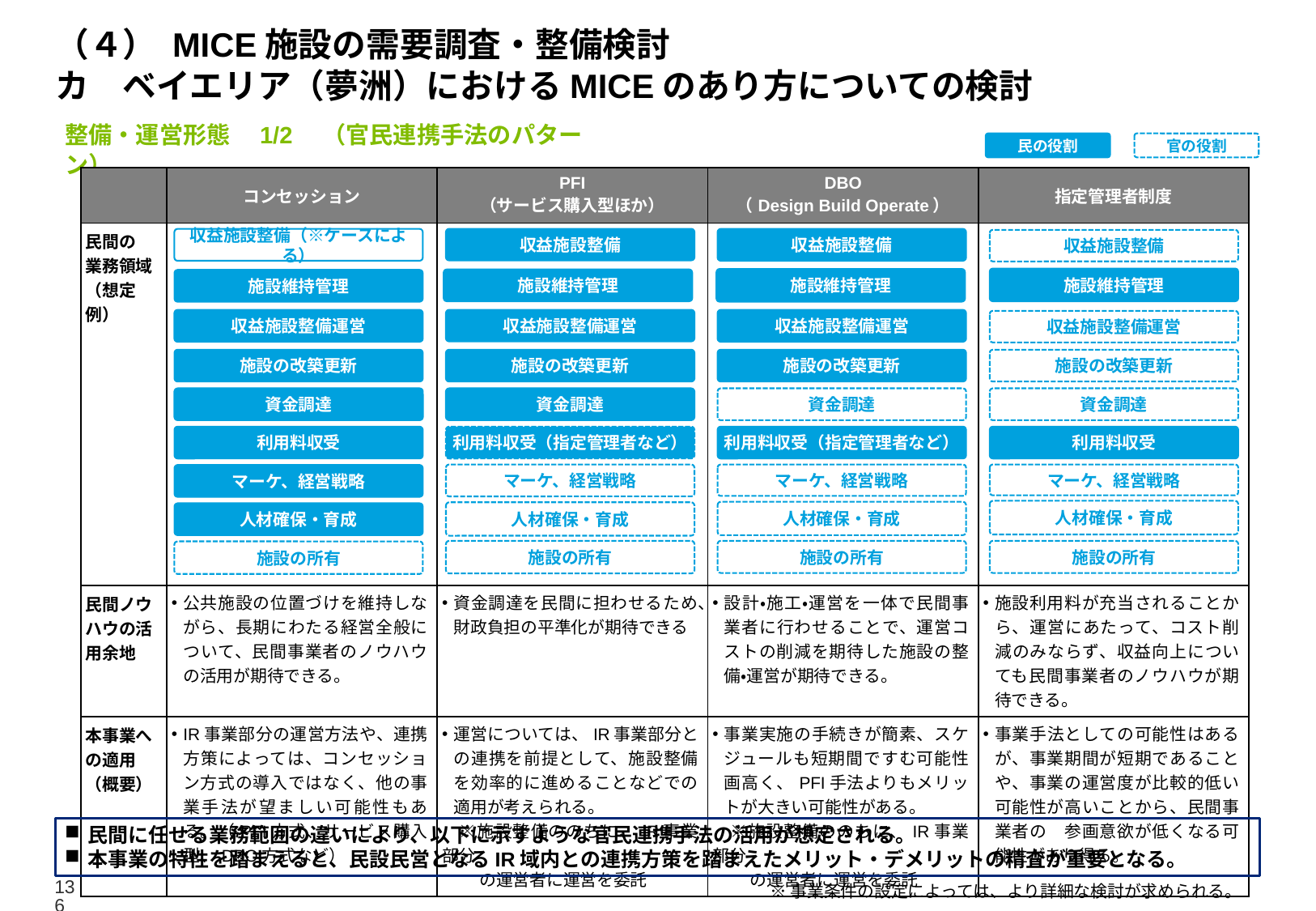

# （４） MICE施設の需要調査・整備検討 カ　ベイエリア（夢洲）におけるMICEのあり方についての検討
整備・運営形態　1/2　（官民連携手法のパターン）
民の役割
官の役割
|  | コンセッション | PFI （サービス購入型ほか） | DBO （Design Build Operate） | 指定管理者制度 |
| --- | --- | --- | --- | --- |
| 民間の 業務領域 （想定例） |  |  |  |  |
| 民間ノウハウの活用余地 | 公共施設の位置づけを維持しながら、長期にわたる経営全般について、民間事業者のノウハウの活用が期待できる。 | 資金調達を民間に担わせるため、財政負担の平準化が期待できる | 設計・施工・運営を一体で民間事業者に行わせることで、運営コストの削減を期待した施設の整備・運営が期待できる。 | 施設利用料が充当されることから、運営にあたって、コスト削減のみならず、収益向上についても民間事業者のノウハウが期待できる。 |
| 本事業への適用 （概要） | IR事業部分の運営方法や、連携方策によっては、コンセッション方式の導入ではなく、他の事業手法が望ましい可能性もある。（PFI方式、サービス購入型、DBO方式など） | 運営については、IR事業部分との連携を前提として、施設整備を効率的に進めることなどでの適用が考えられる。 　※施設整備ののちに、IR事業部分 　　 の運営者に運営を委託 | 事業実施の手続きが簡素、スケジュールも短期間ですむ可能性画高く、PFI手法よりもメリットが大きい可能性がある。 　※施設整備ののちに、IR事業部分 　　 の運営者に運営を委託 | 事業手法としての可能性はあるが、事業期間が短期であることや、事業の運営度が比較的低い可能性が高いことから、民間事業者の　参画意欲が低くなる可能性があり得る。 |
収益施設整備
収益施設整備（※ケースによる）
収益施設整備
収益施設整備
施設維持管理
施設維持管理
施設維持管理
施設維持管理
収益施設整備運営
収益施設整備運営
収益施設整備運営
収益施設整備運営
施設の改築更新
施設の改築更新
施設の改築更新
施設の改築更新
資金調達
資金調達
資金調達
資金調達
利用料収受
利用料収受（指定管理者など）
利用料収受（指定管理者など）
利用料収受
マーケ、経営戦略
マーケ、経営戦略
マーケ、経営戦略
マーケ、経営戦略
人材確保・育成
人材確保・育成
人材確保・育成
人材確保・育成
施設の所有
施設の所有
施設の所有
施設の所有
民間に任せる業務範囲の違いにより、以下に示すような官民連携手法の活用が想定される。
本事業の特性を踏まえると、民設民営となるIR域内との連携方策を踏まえたメリット・デメリットの精査が重要となる。
※事業条件の設定によっては、より詳細な検討が求められる。
136